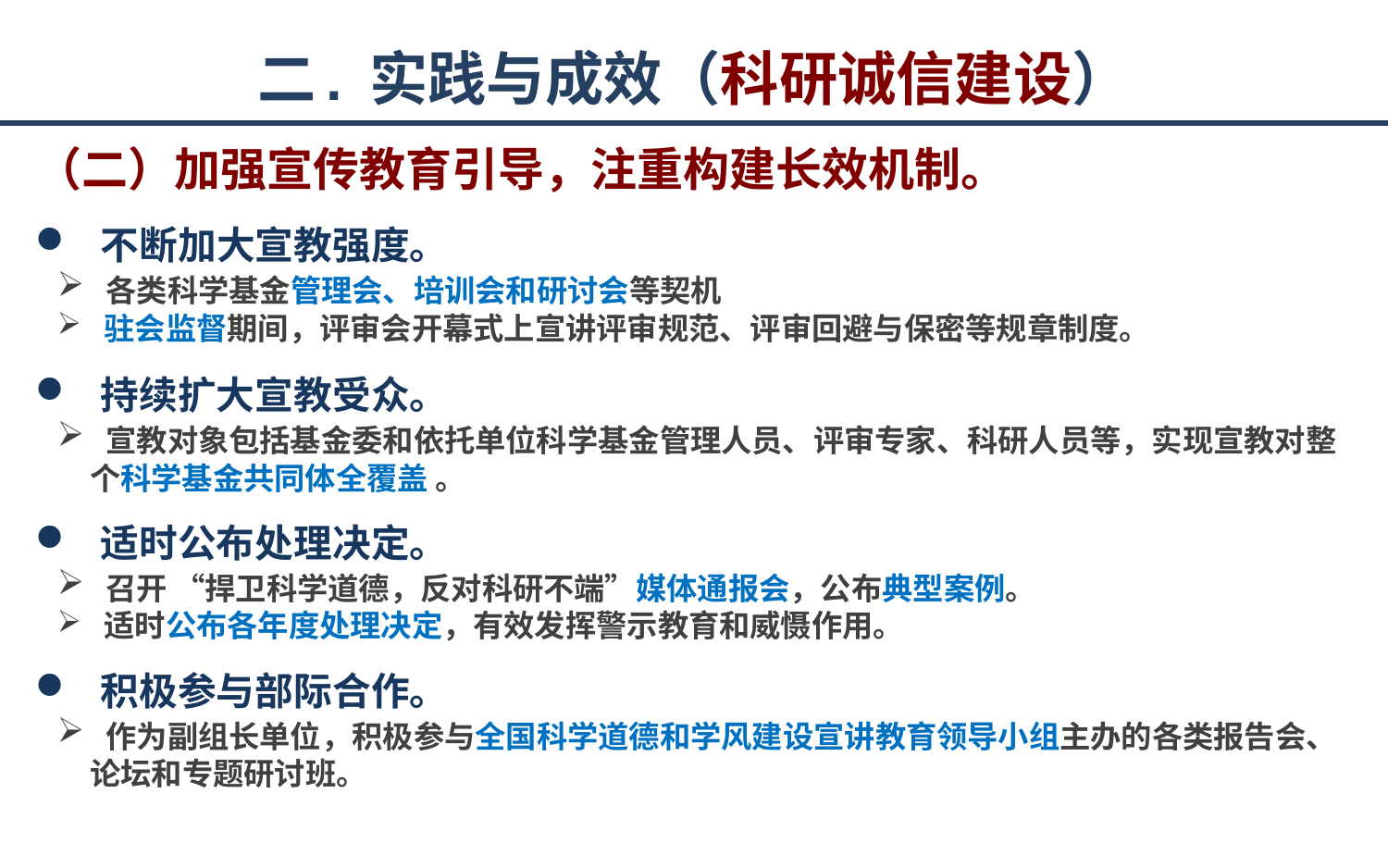

# 二. 实践与成效（科研诚信建设）
（二）加强宣传教育引导，注重构建长效机制。
  不断加大宣教强度。
 各类科学基金管理会、培训会和研讨会等契机
 驻会监督期间，评审会开幕式上宣讲评审规范、评审回避与保密等规章制度。
  持续扩大宣教受众。
 宣教对象包括基金委和依托单位科学基金管理人员、评审专家、科研人员等，实现宣教对整个科学基金共同体全覆盖 。
  适时公布处理决定。
 召开 “捍卫科学道德，反对科研不端”媒体通报会，公布典型案例。
 适时公布各年度处理决定，有效发挥警示教育和威慑作用。
  积极参与部际合作。
 作为副组长单位，积极参与全国科学道德和学风建设宣讲教育领导小组主办的各类报告会、论坛和专题研讨班。